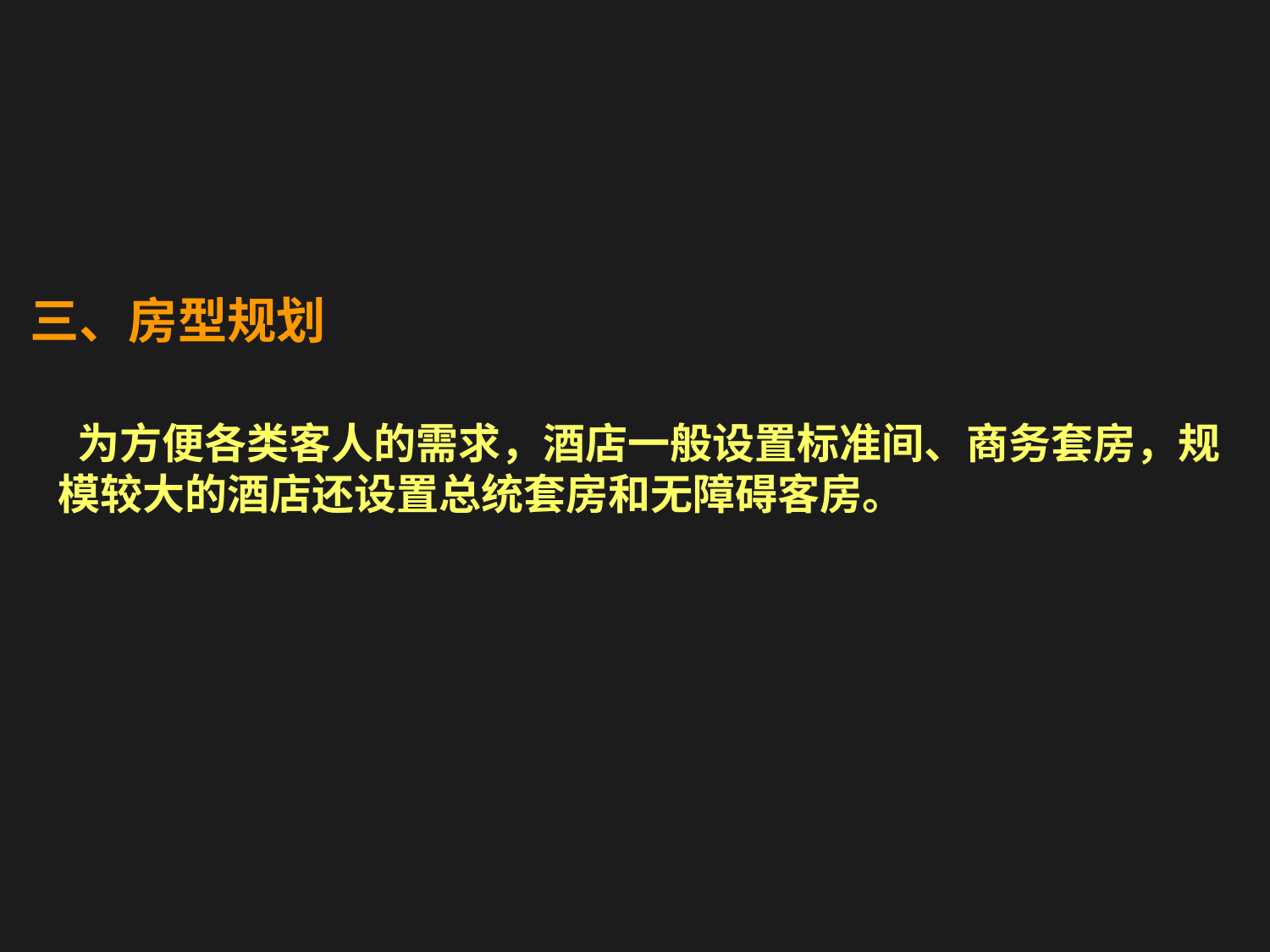

三、房型规划

      为方便各类客人的需求，酒店一般设置标准间、商务套房，规模较大的酒店还设置总统套房和无障碍客房。
239